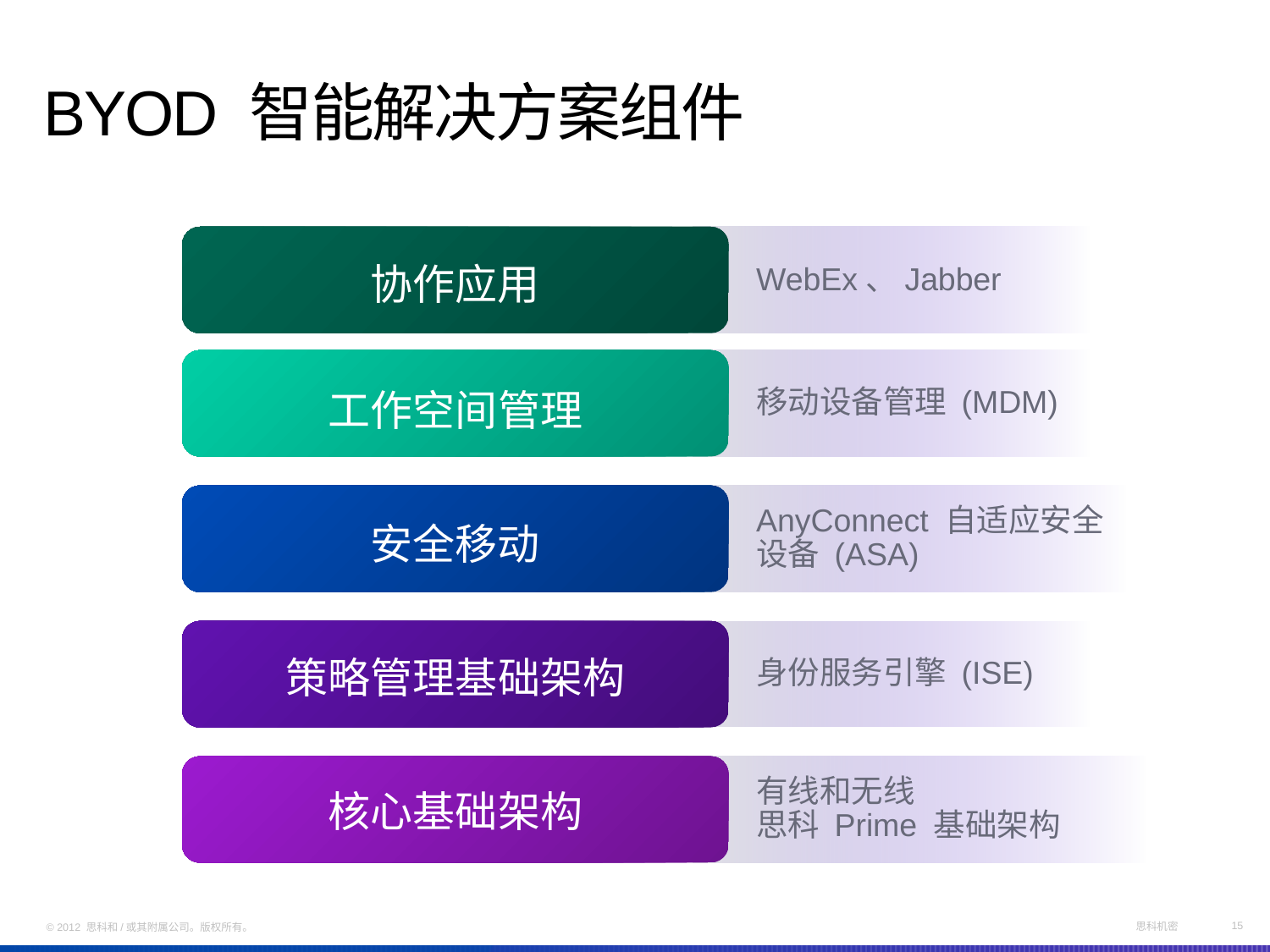

# BYOD 智能解决方案组件

协作应用

工作空间管理

安全移动

策略管理基础架构

核心基础架构
WebEx、Jabber
移动设备管理 (MDM)
AnyConnect 自适应安全设备 (ASA)
身份服务引擎 (ISE)
有线和无线
思科 Prime 基础架构